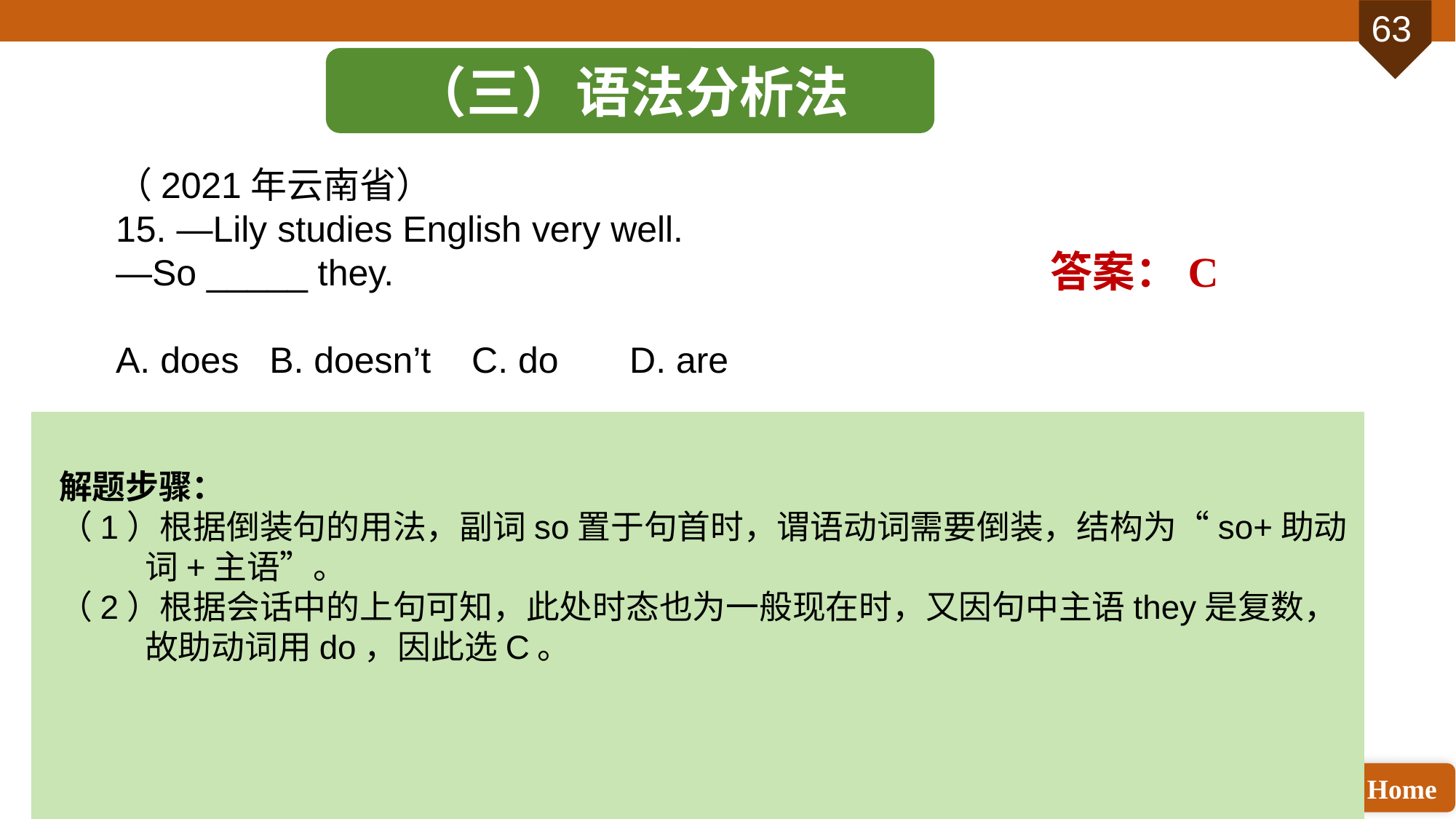

（三）语法分析法
（2021年云南省）
15. —Lily studies English very well.
—So _____ they.

A. does   B. doesn’t    C. do       D. are
 答案：C

解题步骤：
（1）根据倒装句的用法，副词so置于句首时，谓语动词需要倒装，结构为“so+助动词+主语”。
（2）根据会话中的上句可知，此处时态也为一般现在时，又因句中主语they是复数，故助动词用do，因此选C。